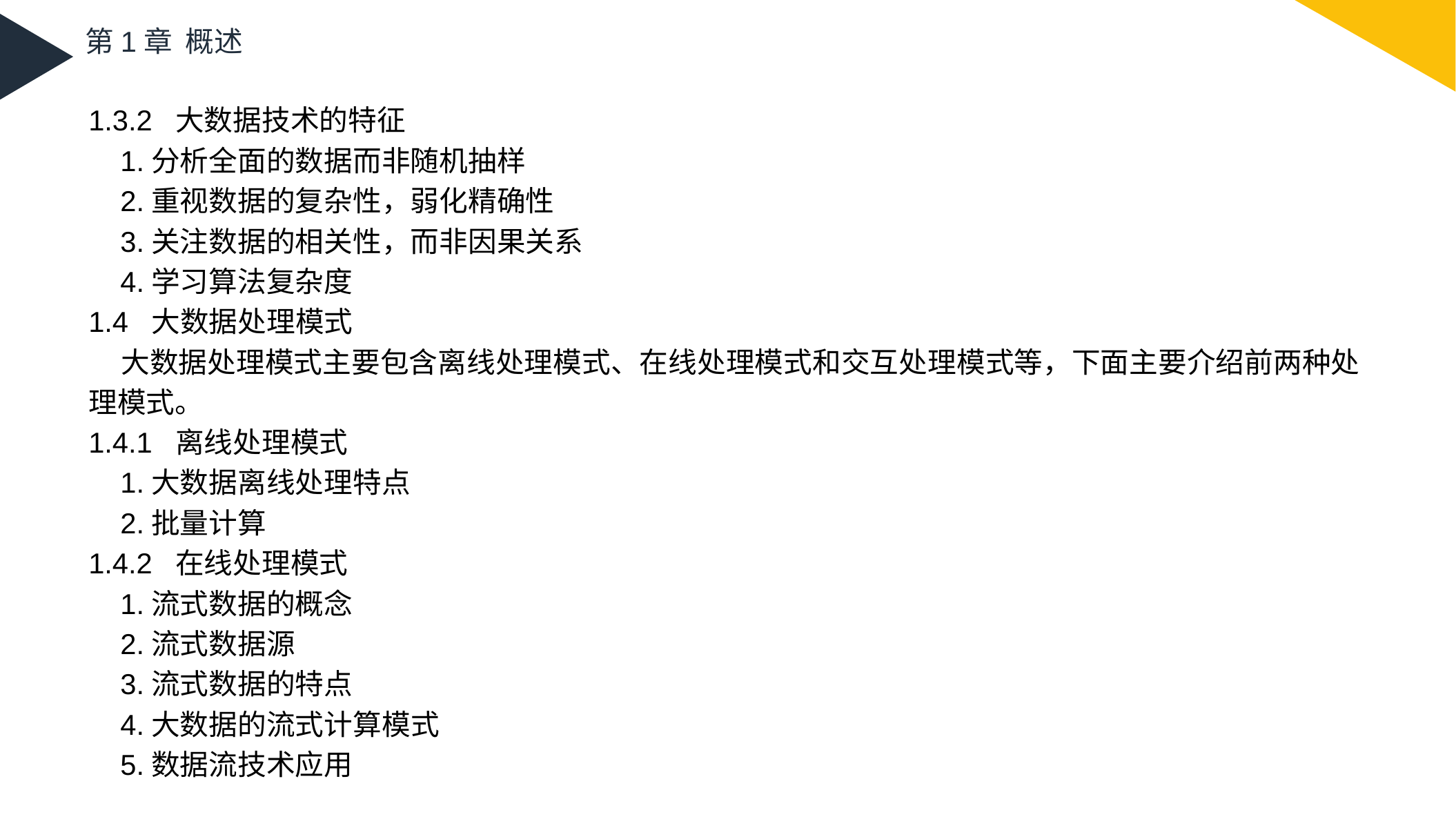

第1章  概述
1.3.2  大数据技术的特征
    1.分析全面的数据而非随机抽样
    2.重视数据的复杂性，弱化精确性
    3.关注数据的相关性，而非因果关系
    4.学习算法复杂度
1.4  大数据处理模式
    大数据处理模式主要包含离线处理模式、在线处理模式和交互处理模式等，下面主要介绍前两种处理模式。
1.4.1  离线处理模式
    1.大数据离线处理特点
    2.批量计算
1.4.2  在线处理模式
    1.流式数据的概念
    2.流式数据源
    3.流式数据的特点
    4.大数据的流式计算模式
    5.数据流技术应用